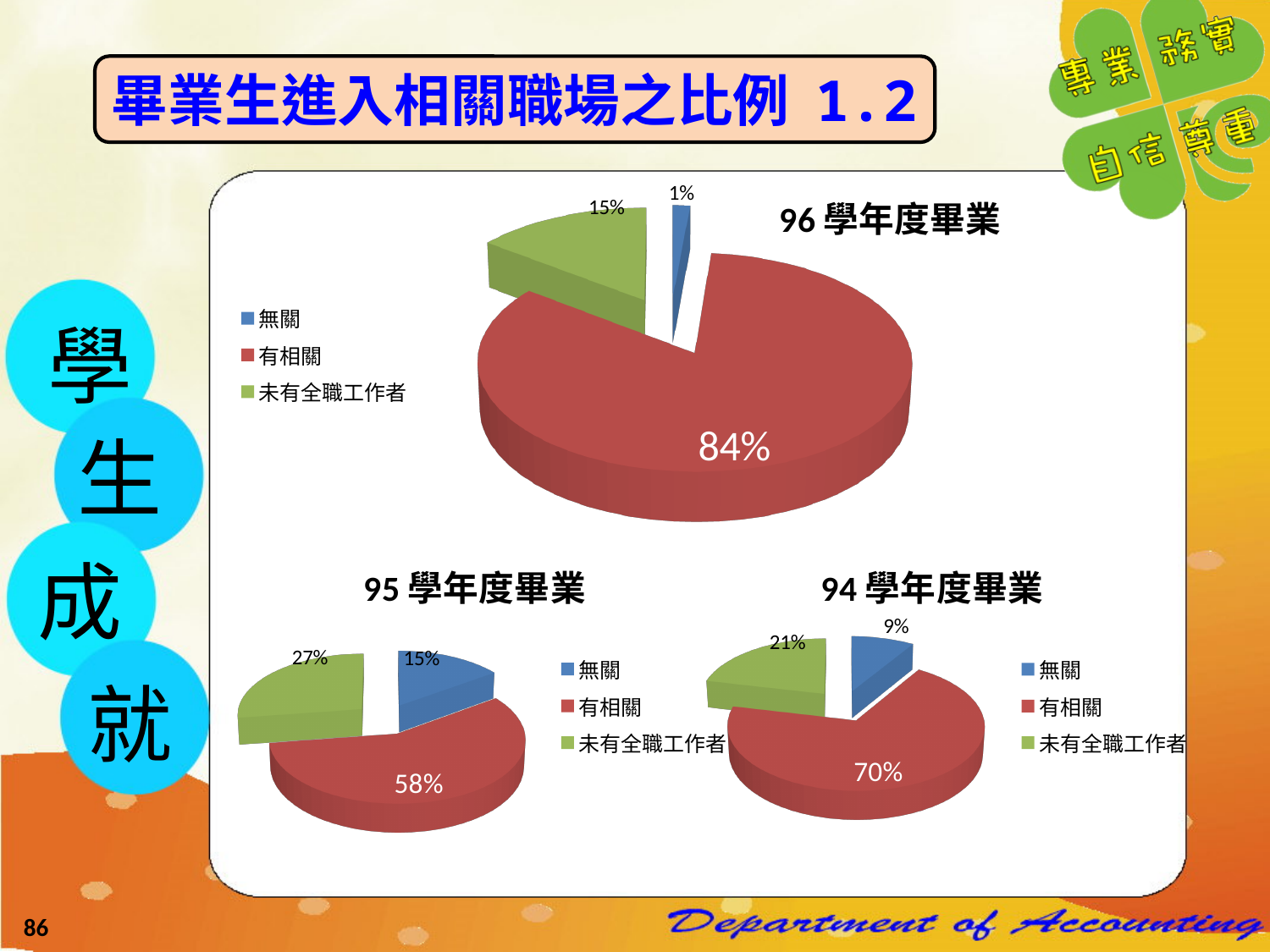

畢業生進入相關職場之比例 1.2

[unsupported chart]

學
生
成
就

[unsupported chart]

[unsupported chart]

86